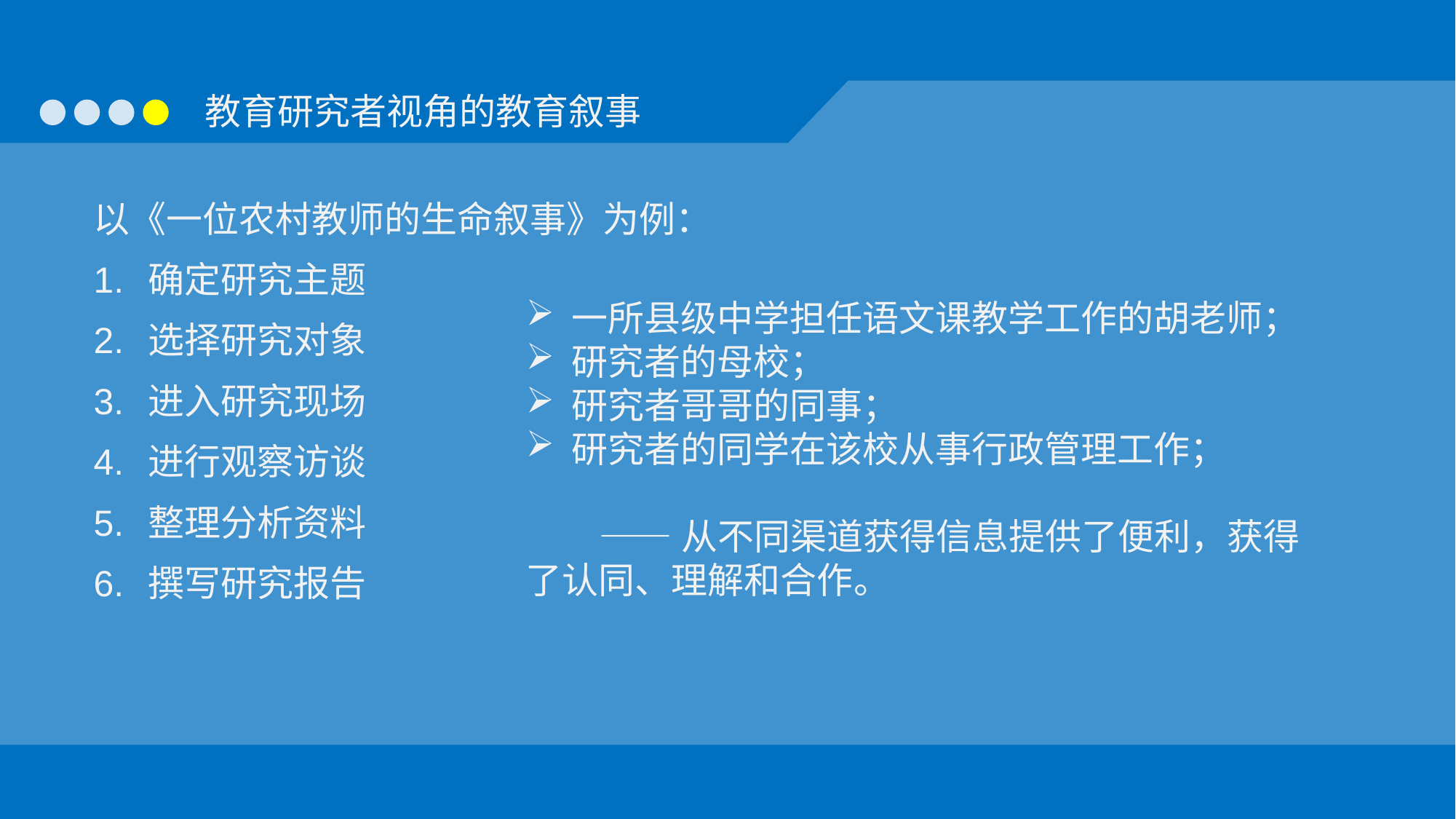

以《一位农村教师的生命叙事》为例：
确定研究主题
选择研究对象
进入研究现场
进行观察访谈
整理分析资料
撰写研究报告
 一所县级中学担任语文课教学工作的胡老师；
 研究者的母校；
 研究者哥哥的同事；
 研究者的同学在该校从事行政管理工作；

         ——从不同渠道获得信息提供了便利，获得了认同、理解和合作。